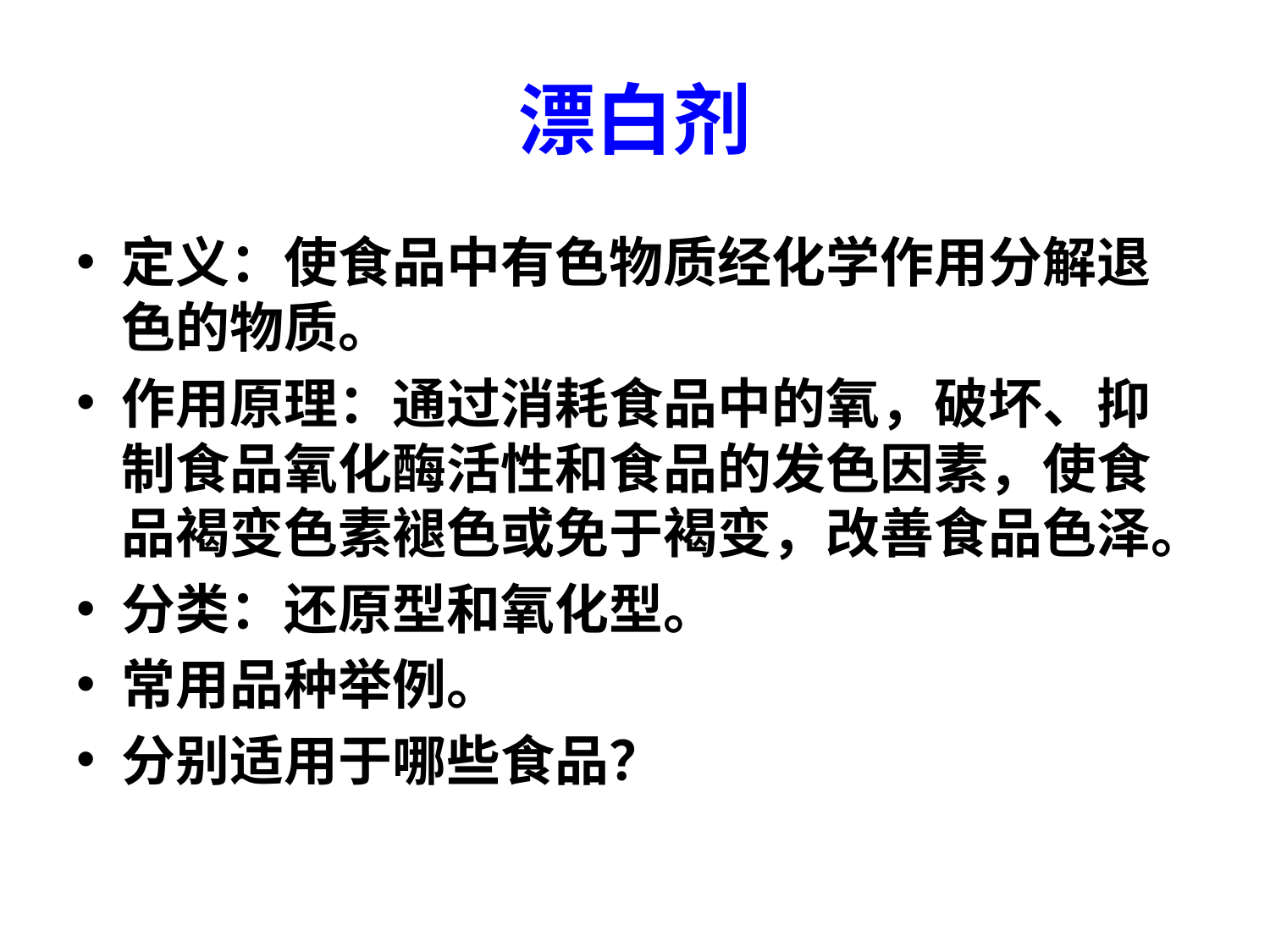

# 漂白剂
定义：使食品中有色物质经化学作用分解退色的物质。
作用原理：通过消耗食品中的氧，破坏、抑制食品氧化酶活性和食品的发色因素，使食品褐变色素褪色或免于褐变，改善食品色泽。
分类：还原型和氧化型。
常用品种举例。
分别适用于哪些食品？